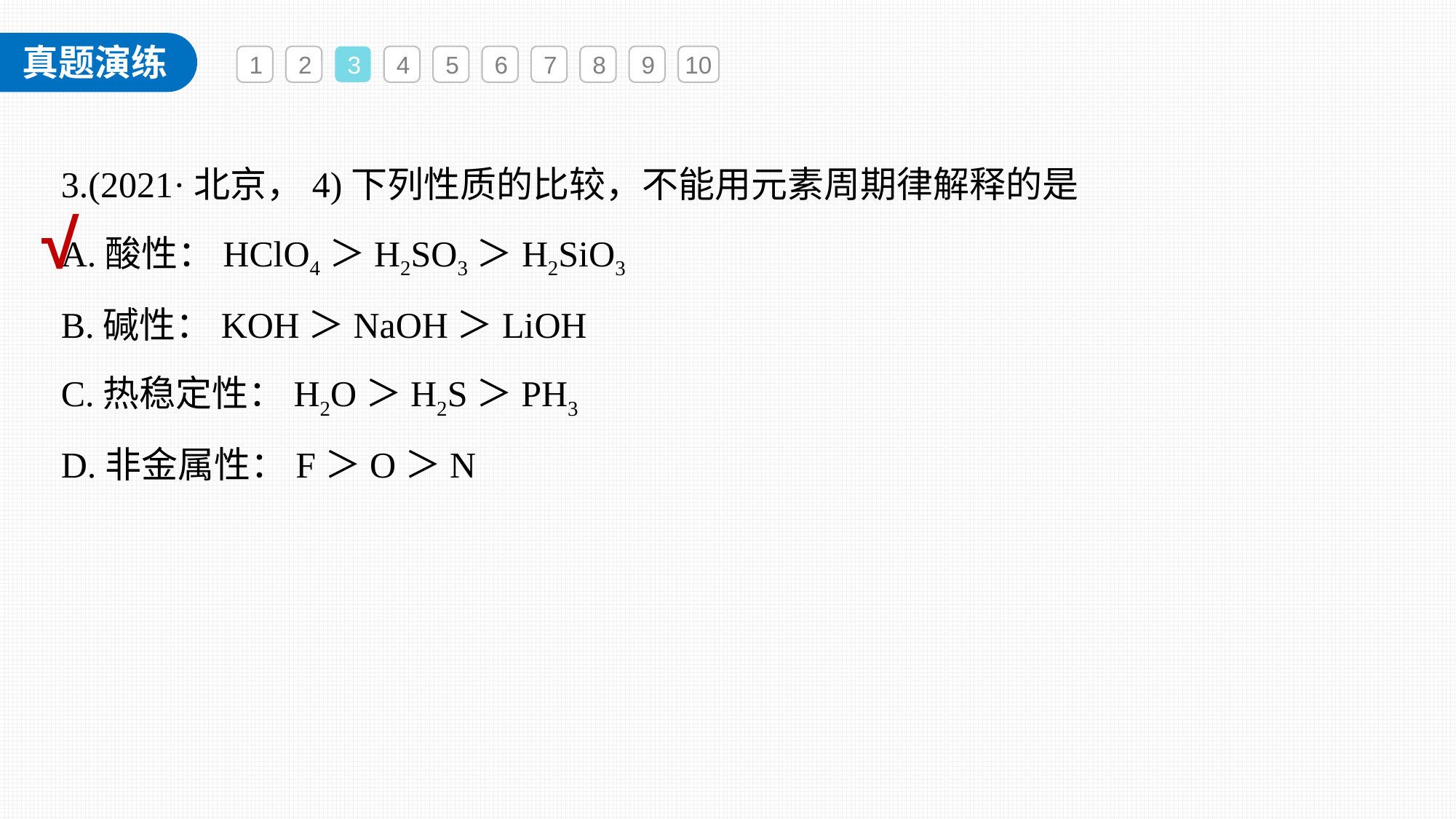

1
2
3
4
5
6
7
8
9
10
3.(2021·北京，4)下列性质的比较，不能用元素周期律解释的是
A.酸性：HClO4＞H2SO3＞H2SiO3
B.碱性：KOH＞NaOH＞LiOH
C.热稳定性：H2O＞H2S＞PH3
D.非金属性：F＞O＞N
√